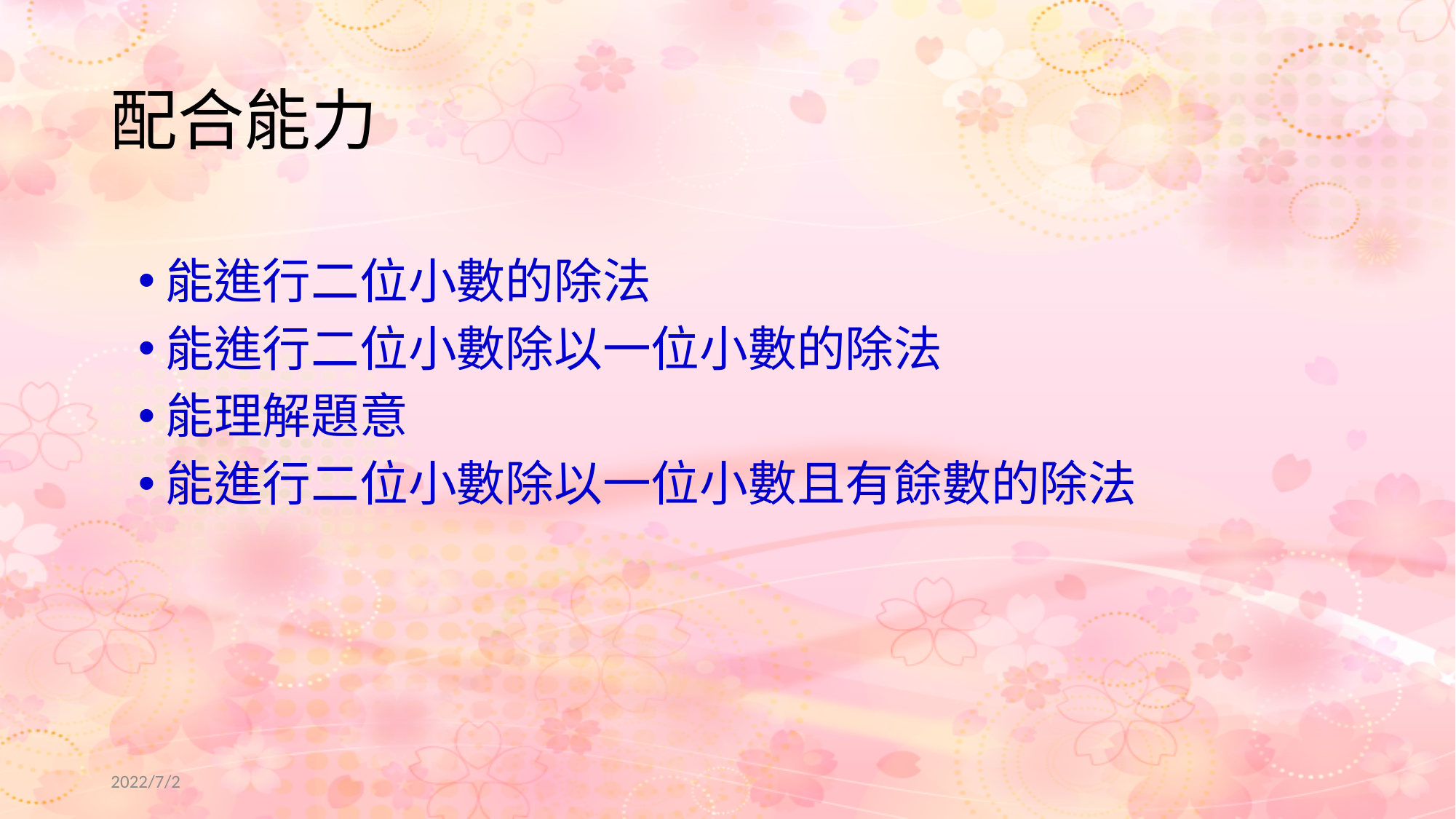

# 配合能力
能進行二位小數的除法
能進行二位小數除以一位小數的除法
能理解題意
能進行二位小數除以一位小數且有餘數的除法

2022/7/2